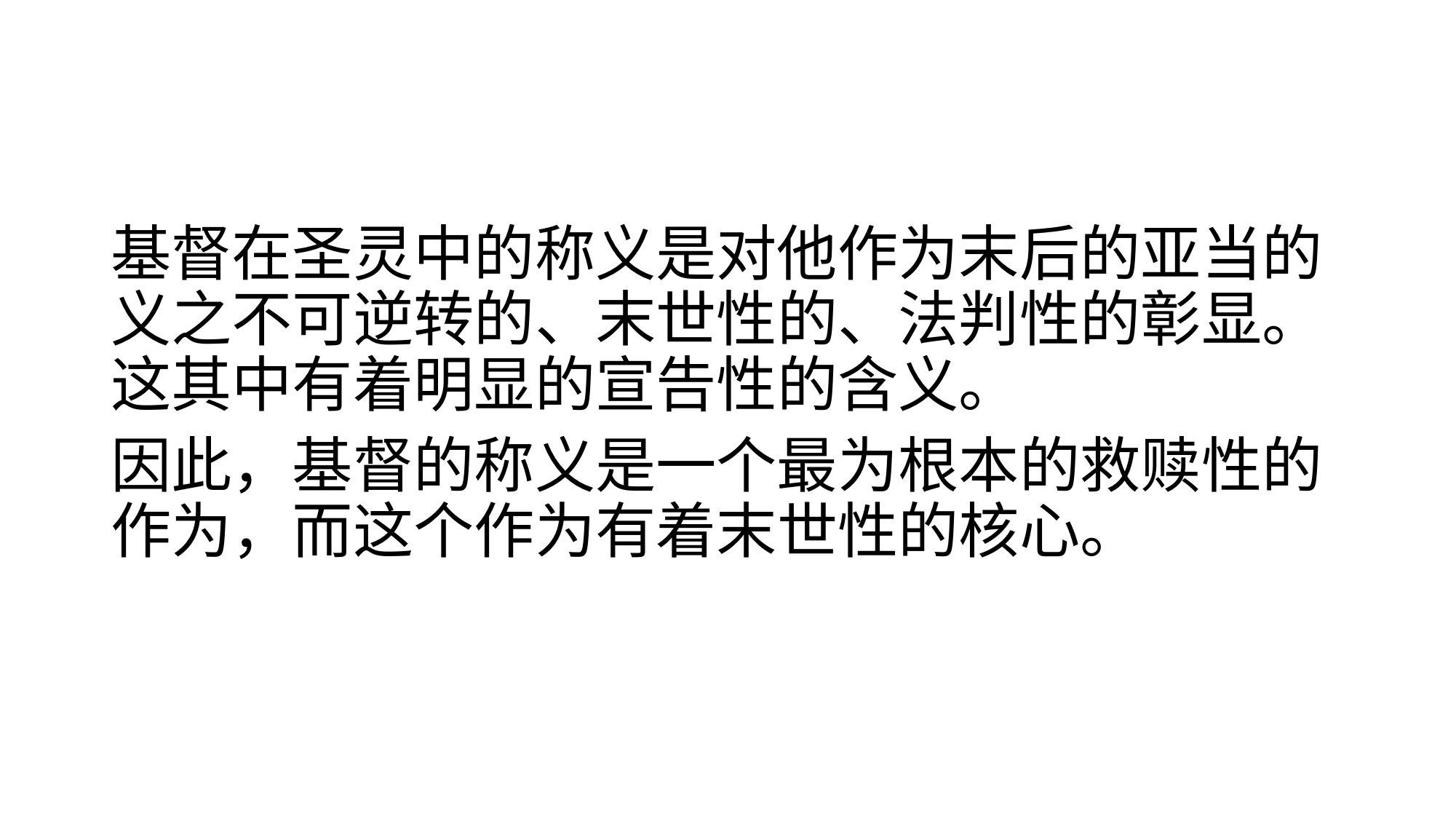

#
基督在圣灵中的称义是对他作为末后的亚当的义之不可逆转的、末世性的、法判性的彰显。这其中有着明显的宣告性的含义。
因此，基督的称义是一个最为根本的救赎性的作为，而这个作为有着末世性的核心。